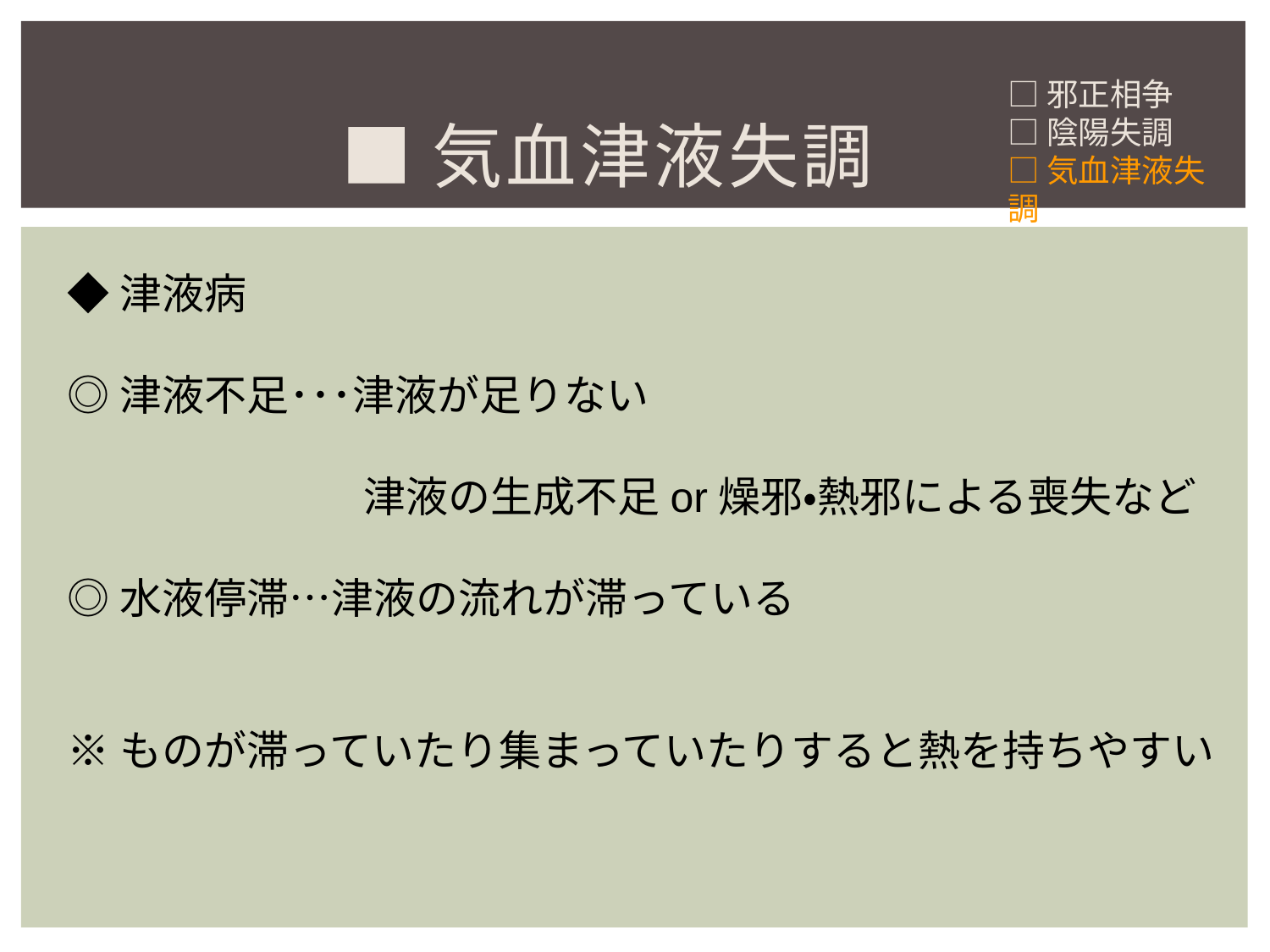

□邪正相争
□陰陽失調
□気血津液失調
# ■気血津液失調
◆津液病

◎津液不足･･･津液が足りない
　　　　　　　津液の生成不足or燥邪・熱邪による喪失など

◎水液停滞…津液の流れが滞っている

※ものが滞っていたり集まっていたりすると熱を持ちやすい